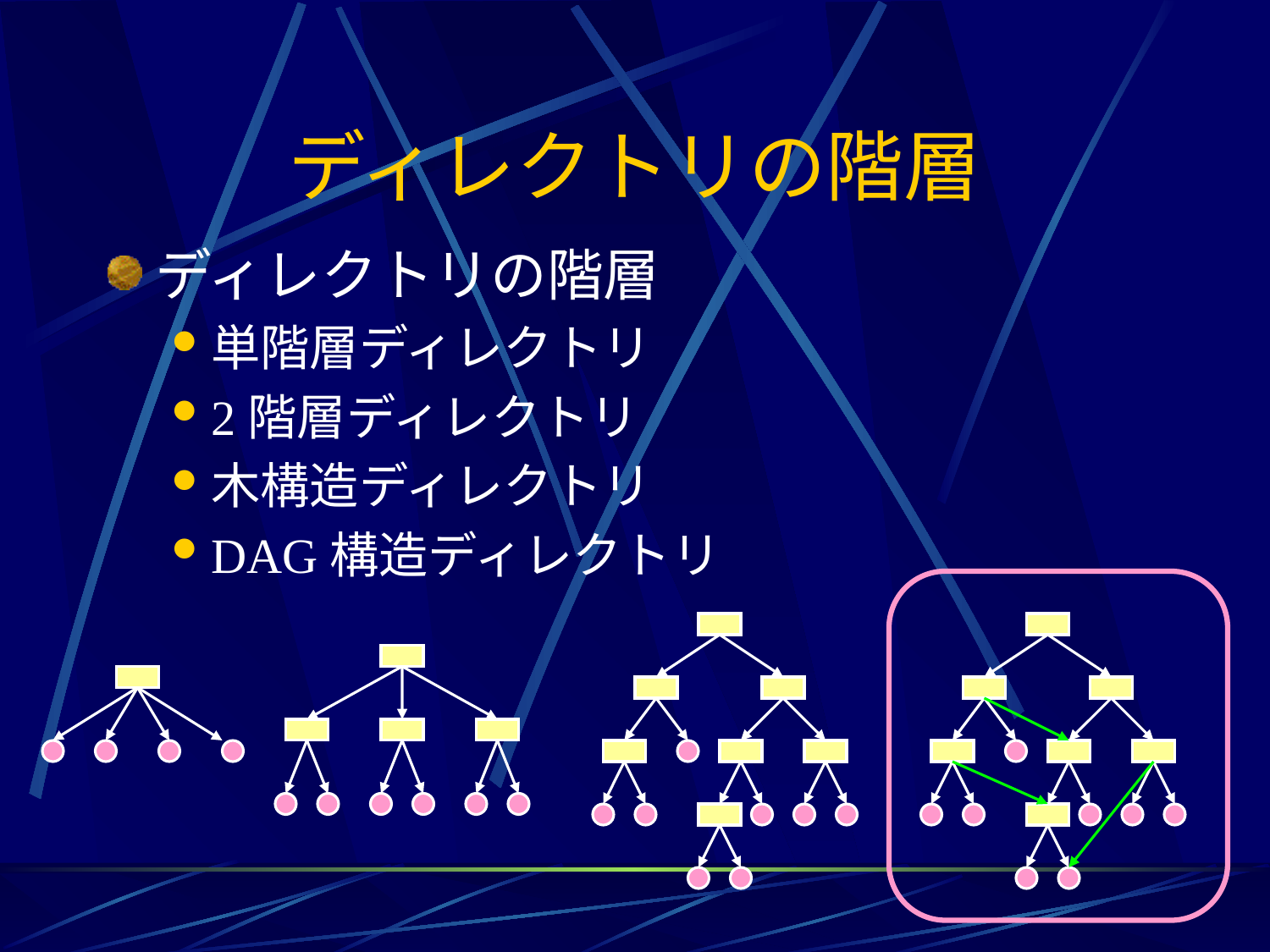

# ディレクトリの階層
ディレクトリの階層
単階層ディレクトリ
2階層ディレクトリ
木構造ディレクトリ
DAG構造ディレクトリ